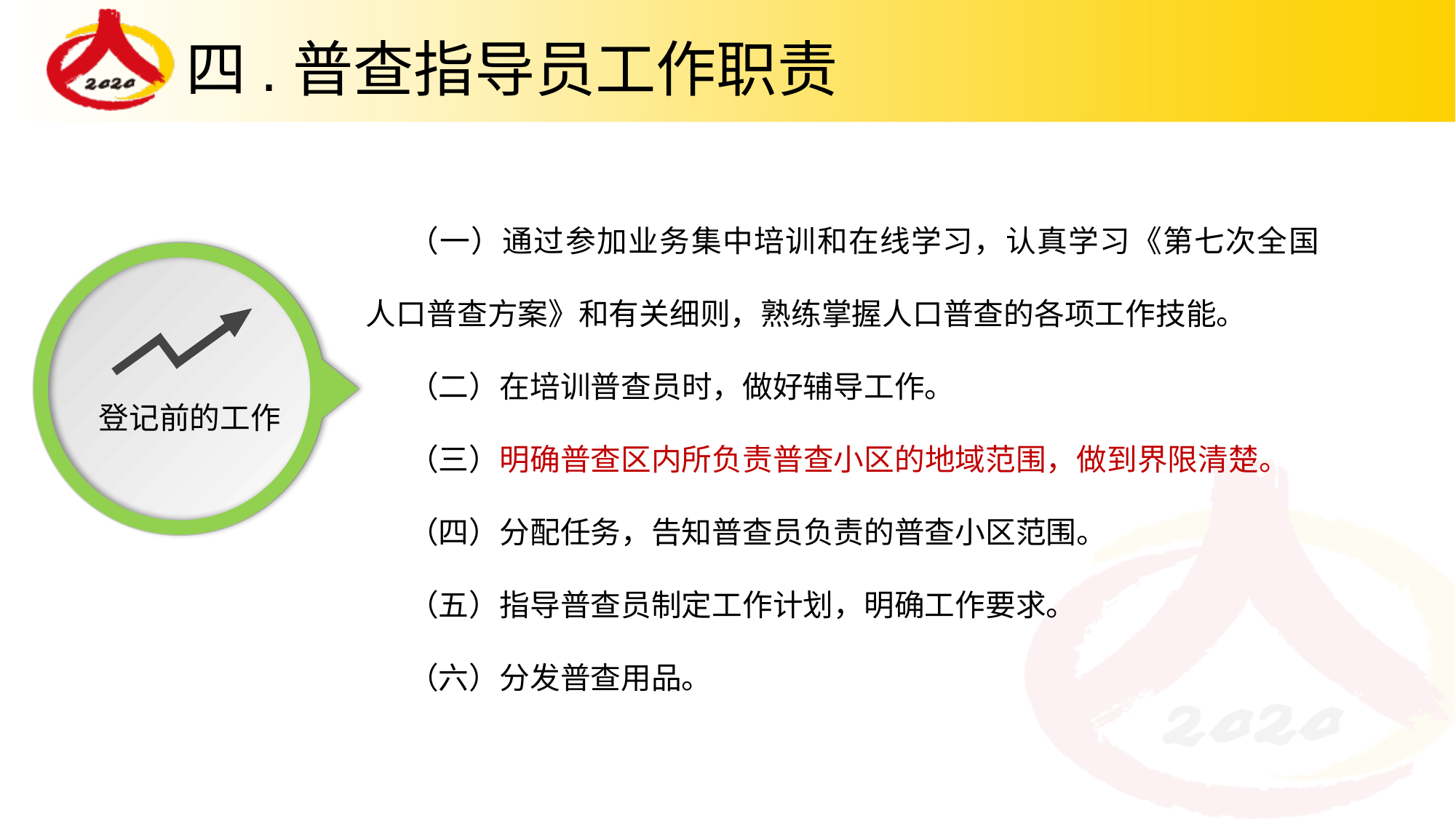

四.普查指导员工作职责
（一）通过参加业务集中培训和在线学习，认真学习《第七次全国人口普查方案》和有关细则，熟练掌握人口普查的各项工作技能。
（二）在培训普查员时，做好辅导工作。
（三）明确普查区内所负责普查小区的地域范围，做到界限清楚。
（四）分配任务，告知普查员负责的普查小区范围。
（五）指导普查员制定工作计划，明确工作要求。
（六）分发普查用品。

登记前的工作
18